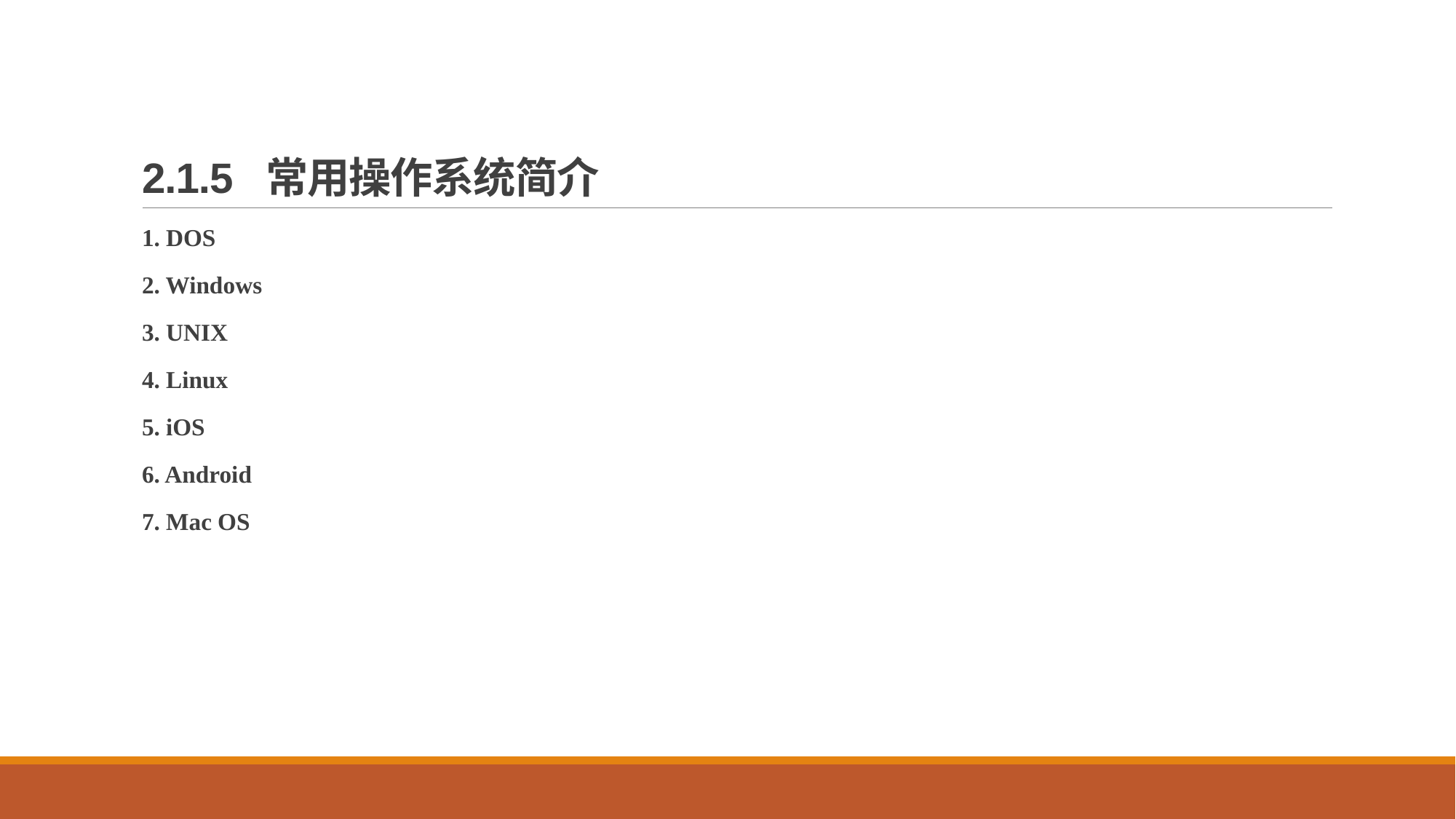

# 2.1.5  常用操作系统简介
1. DOS
2. Windows
3. UNIX
4. Linux
5. iOS
6. Android
7. Mac OS